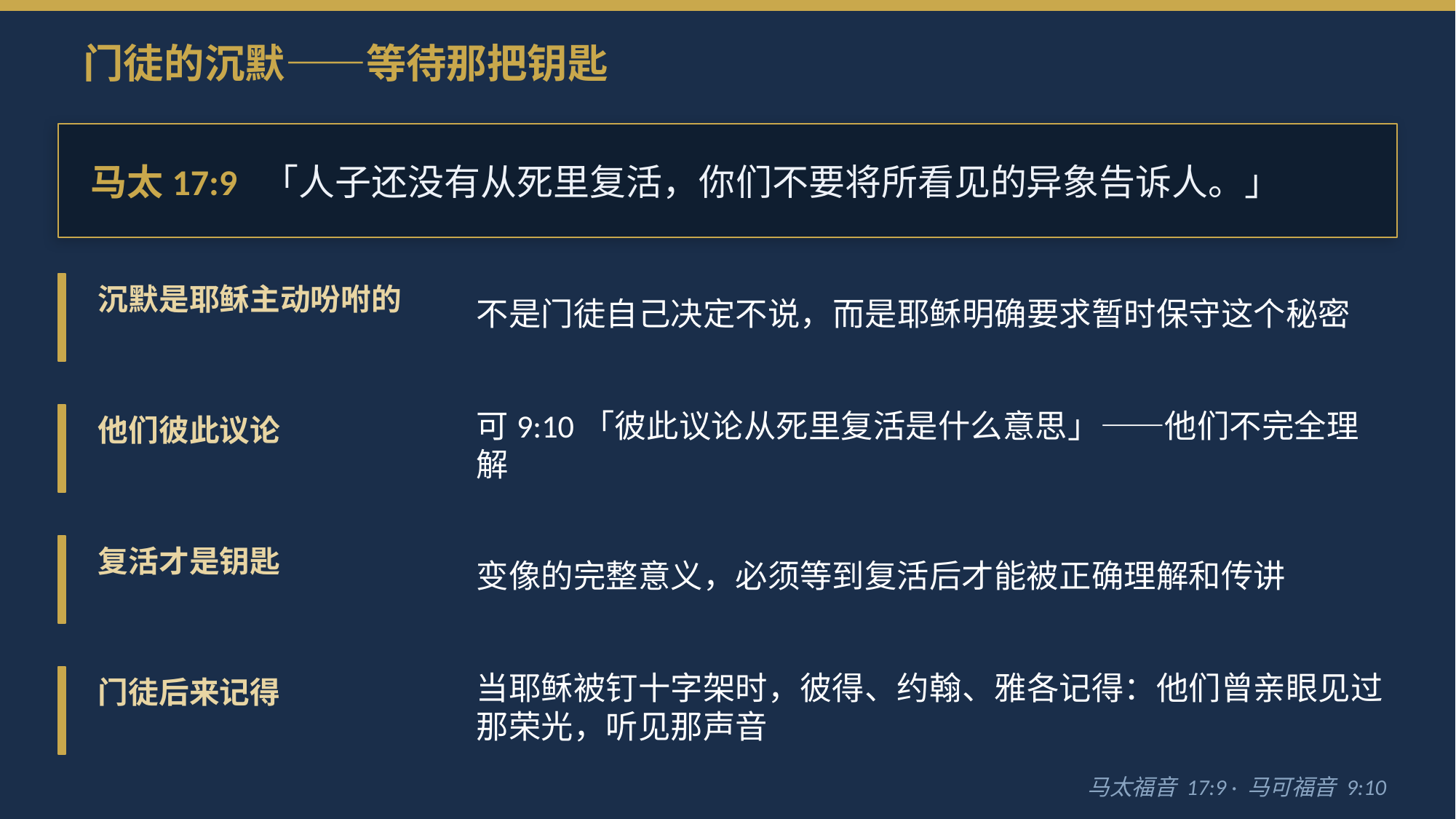

门徒的沉默——等待那把钥匙

马太17:9  「人子还没有从死里复活，你们不要将所看见的异象告诉人。」
沉默是耶稣主动吩咐的
不是门徒自己决定不说，而是耶稣明确要求暂时保守这个秘密

他们彼此议论
可9:10「彼此议论从死里复活是什么意思」——他们不完全理解

复活才是钥匙
变像的完整意义，必须等到复活后才能被正确理解和传讲

门徒后来记得
当耶稣被钉十字架时，彼得、约翰、雅各记得：他们曾亲眼见过那荣光，听见那声音

马太福音 17:9 · 马可福音 9:10